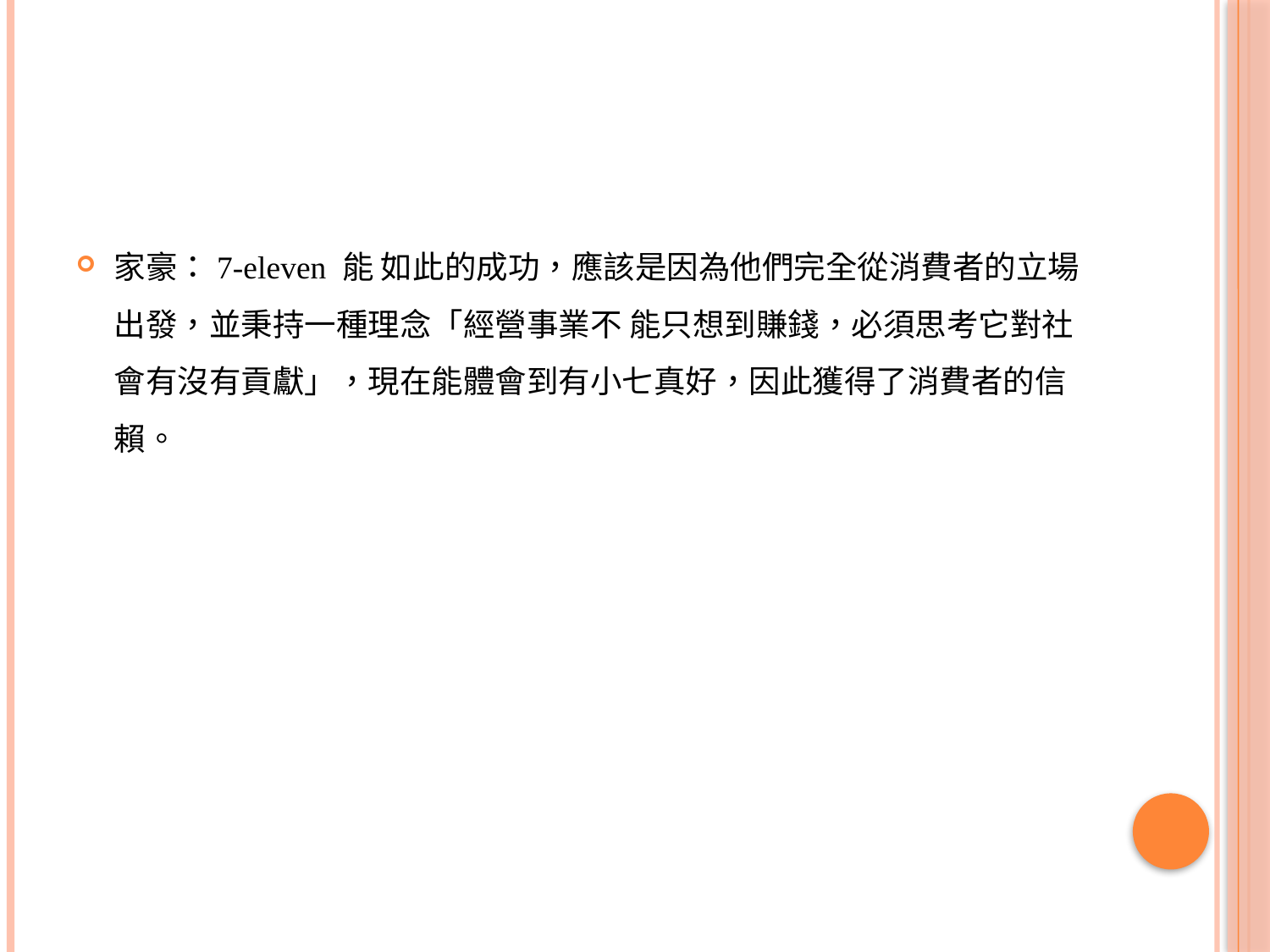

#
家豪：7-eleven 能 如此的成功，應該是因為他們完全從消費者的立場出發，並秉持一種理念「經營事業不 能只想到賺錢，必須思考它對社會有沒有貢獻」，現在能體會到有小七真好，因此獲得了消費者的信賴。